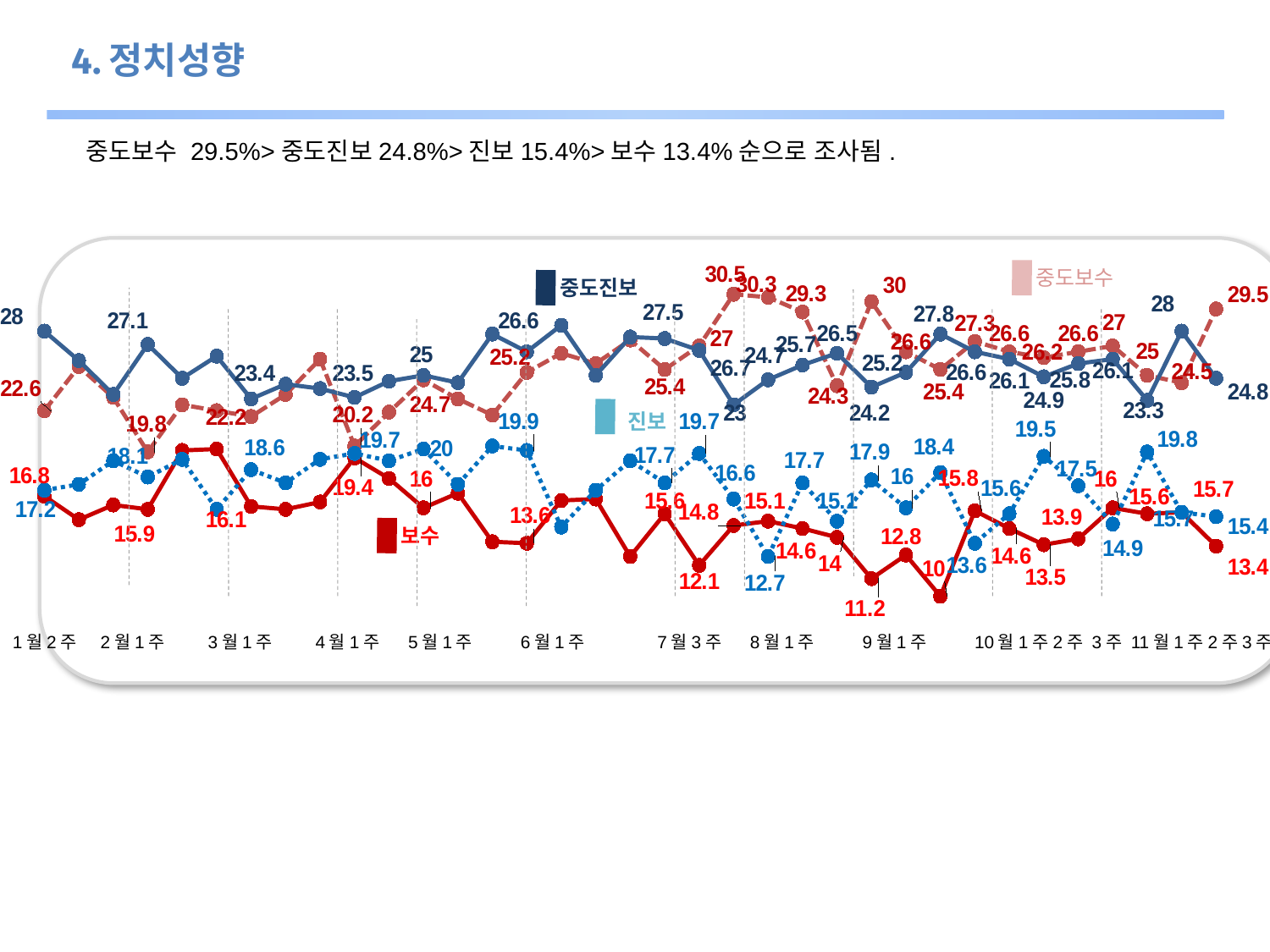

# 4.정치성향
    중도보수 29.5%>중도진보24.8%>진보15.4%>보수13.4%순으로 조사됨.

### Chart

| Category | 보수 | 중도보수 | 진보 | 중도진보 |
|---|---|---|---|---|
| 1월2주  | 16.8 | 22.6 | 28.0 | 17.2 |
| 1월3주 | 15.2 | 25.6 | 26.0 | 17.6 |
| 1월4주 | 16.2 | 23.5 | 23.7 | 19.2 |
| 2월1주 | 15.9 | 19.8 | 27.1 | 18.1 |
| 2월1주 | 19.9 | 23.0 | 24.8 | 19.3 |
| 2월3주 | 20.0 | 22.6 | 26.3 | 15.9 |
| 3월1주 | 16.1 | 22.2 | 23.4 | 18.6 |
| 3월2주 | 15.9 | 23.7 | 24.4 | 17.7 |
| 3월3주 | 16.4 | 26.1 | 24.1 | 19.3 |
| 4월1주 | 19.4 | 20.2 | 23.5 | 19.7 |
| 4월4주 | 18.0 | 22.5 | 24.6 | 19.2 |
| 5월1주 | 16.0 | 24.7 | 25.0 | 20.0 |
| 5월2주 | 17.0 | 23.4 | 24.5 | 17.6 |
| 5월3주 | 13.7 | 22.3 | 27.8 | 20.2 |
| 6월1주 | 13.6 | 25.2 | 26.6 | 19.9 |
| 6월2주 | 16.5 | 26.5 | 28.4 | 14.7 |
| 6월3주 | 16.6 | 25.8 | 25.0 | 17.2 |
| 6월4주 | 12.7 | 27.4 | 27.6 | 19.2 |
| 7월3주 | 15.6 | 25.4 | 27.5 | 17.7 |
| 7월4주 | 12.1 | 27.0 | 26.7 | 19.7 |
| 8월1주  | 14.8 | 30.5 | 23.0 | 16.6 |
| 8월2주 | 15.1 | 30.3 | 24.7 | 12.7 |
| 8월 3주  | 14.6 | 29.3 | 25.7 | 17.7 |
| 9월1주 | 14.0 | 24.3 | 26.5 | 15.1 |
| 9월2주  | 11.2 | 30.0 | 24.2 | 17.9 |
| 9월3주  | 12.8 | 26.6 | 25.2 | 16.0 |
| 9월4주 | 10.0 | 25.4 | 27.8 | 18.4 |
| 10월1주 | 15.8 | 27.3 | 26.6 | 13.6 |
| 10월2주 | 14.6 | 26.6 | 26.1 | 15.6 |
| 10월3주 | 13.5 | 26.2 | 24.9 | 19.5 |
| 11월1주 | 13.9 | 26.6 | 25.8 | 17.5 |
| 11월 2주 | 16.0 | 27.0 | 26.1 | 14.9 |
| 3주 | 15.6 | 25.0 | 23.3 | 19.8 |
| 4주 | 15.7 | 24.5 | 28.0 | 15.7 |
| 12월2주 | 13.4 | 29.5 | 24.8 | 15.4 |
   중도보수
   중도진보
    진보
   보수
1월2주    2월1주        3월1주        4월1주     5월1주         6월1주              7월3주     8월1주         9월1주         10월1주2주 3주 11월1주2주3주4주 12월2주